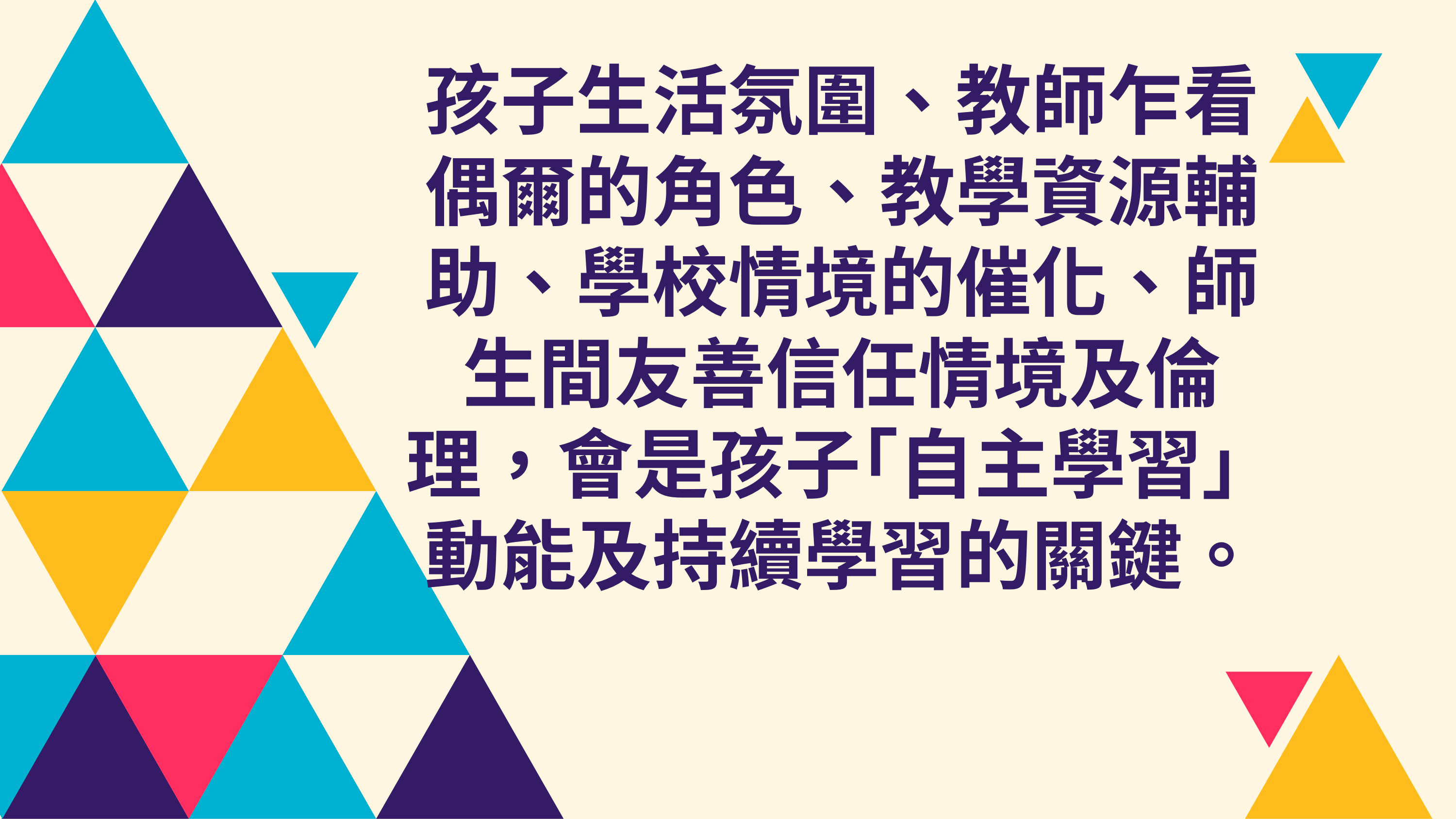

# 孩子生活氛圍、教師乍看偶爾的角色、教學資源輔助、學校情境的催化、師生間友善信任情境及倫理，會是孩子｢自主學習」動能及持續學習的關鍵。